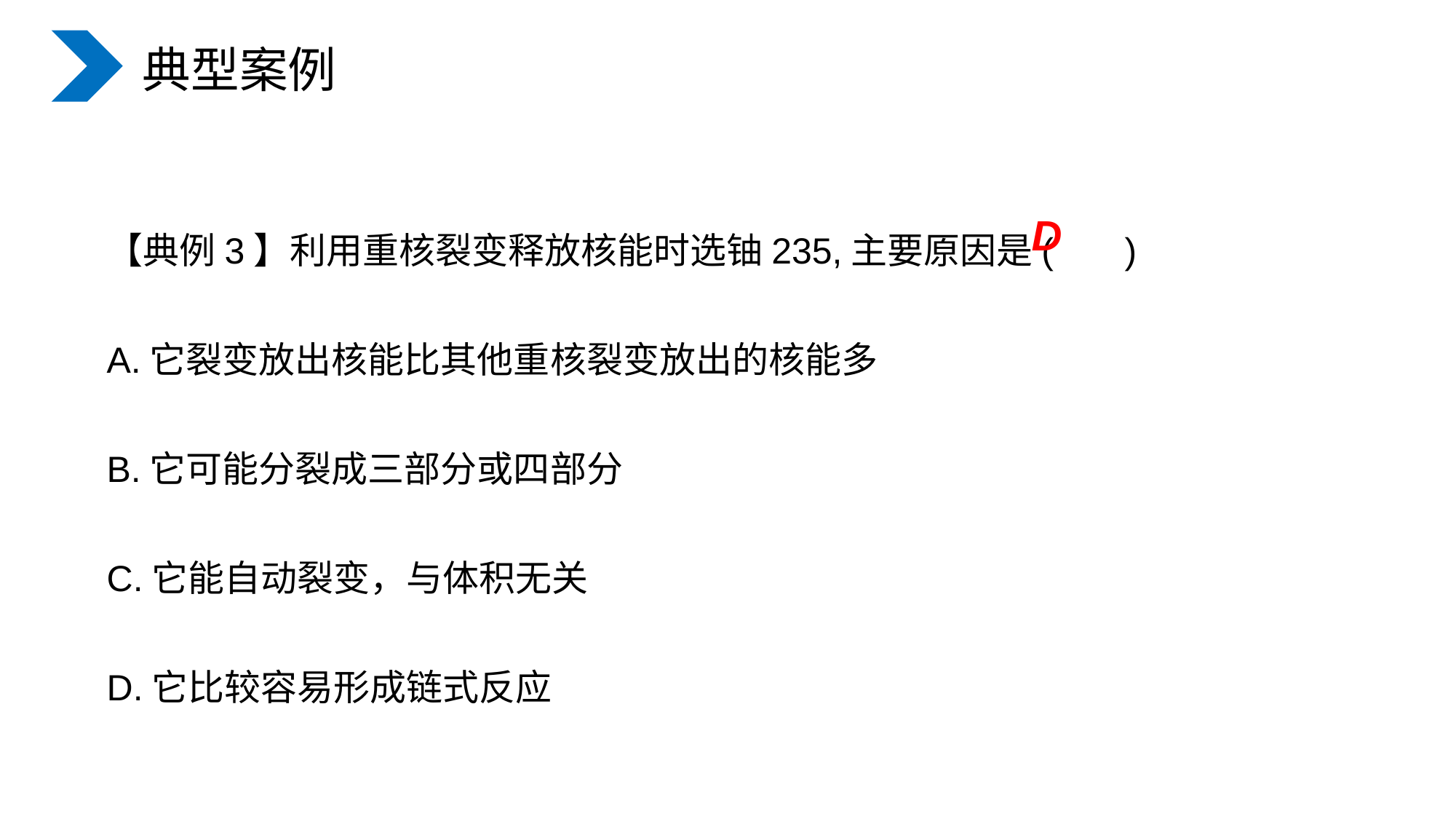

典型案例
【典例3】利用重核裂变释放核能时选铀235,主要原因是(       )
A.它裂变放出核能比其他重核裂变放出的核能多
B.它可能分裂成三部分或四部分
C.它能自动裂变，与体积无关
D.它比较容易形成链式反应
D